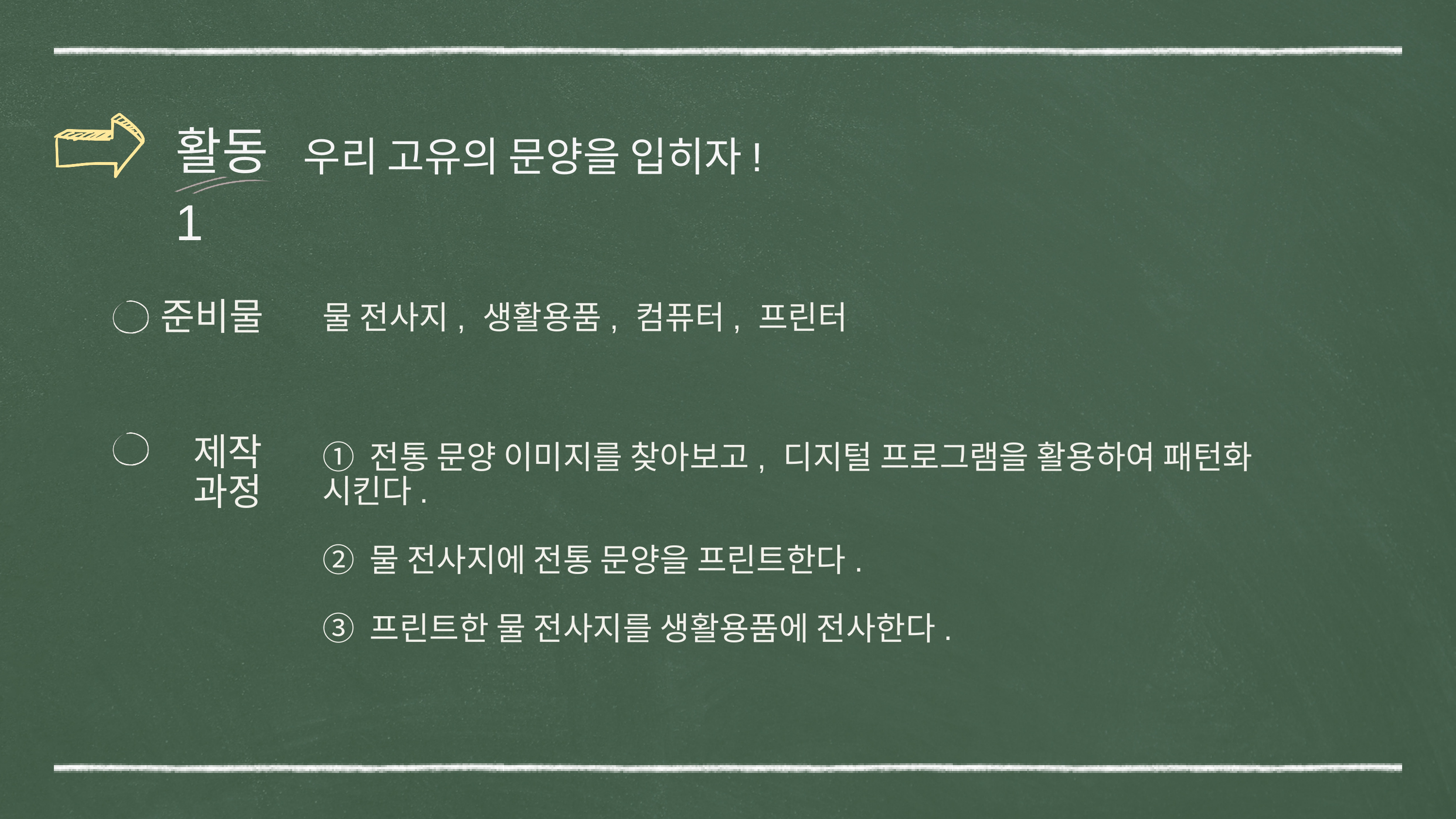

활동1

우리 고유의 문양을 입히자!

준비물

물 전사지, 생활용품, 컴퓨터, 프린터

제작 과정
➀ 전통 문양 이미지를 찾아보고, 디지털 프로그램을 활용하여 패턴화 시킨다.

➁ 물 전사지에 전통 문양을 프린트한다.

➂ 프린트한 물 전사지를 생활용품에 전사한다.